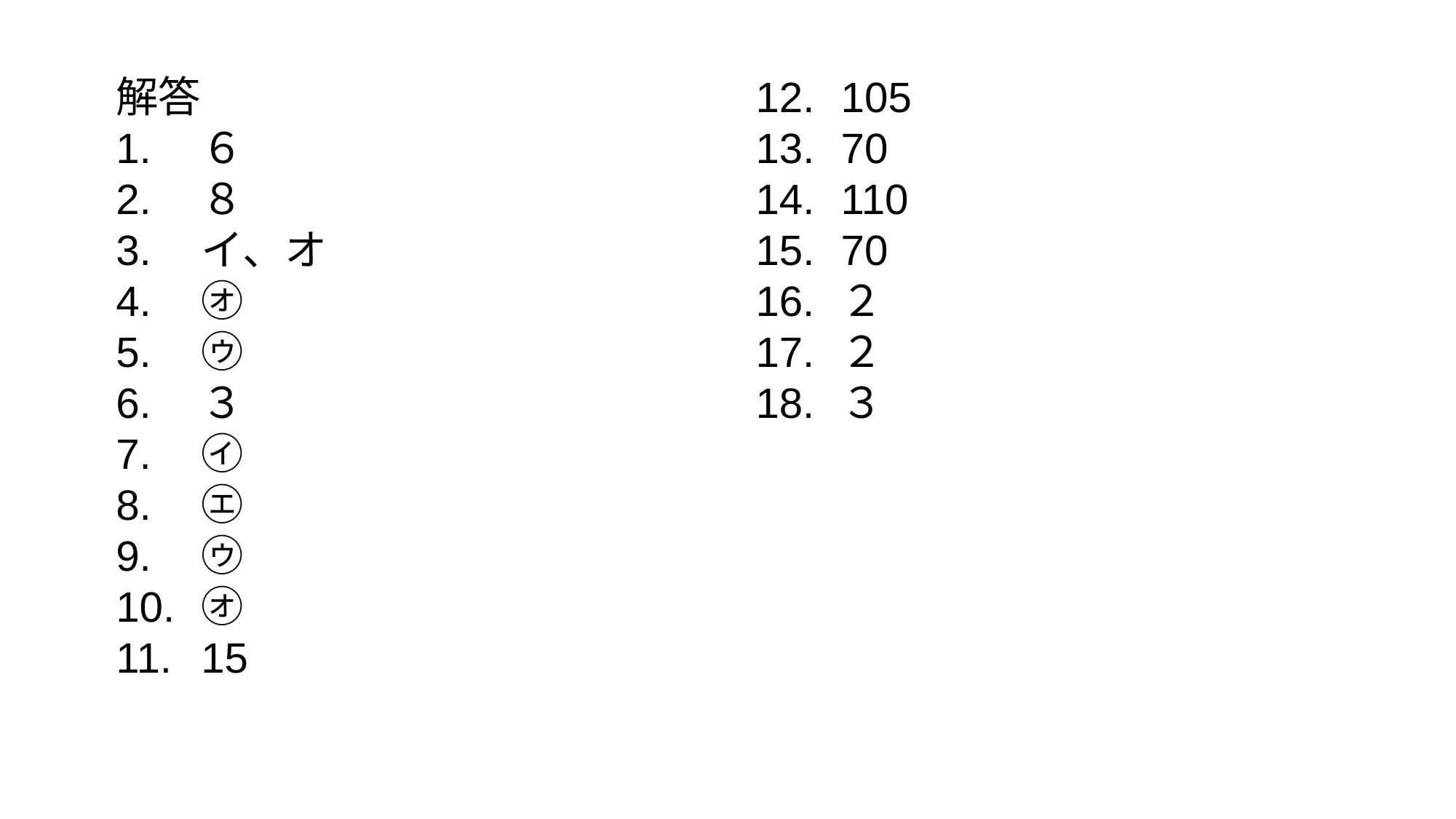

解答
６
８
イ、オ
㋔
㋒
３
㋑
㋓
㋒
㋔
15
105
70
110
70
２
２
３